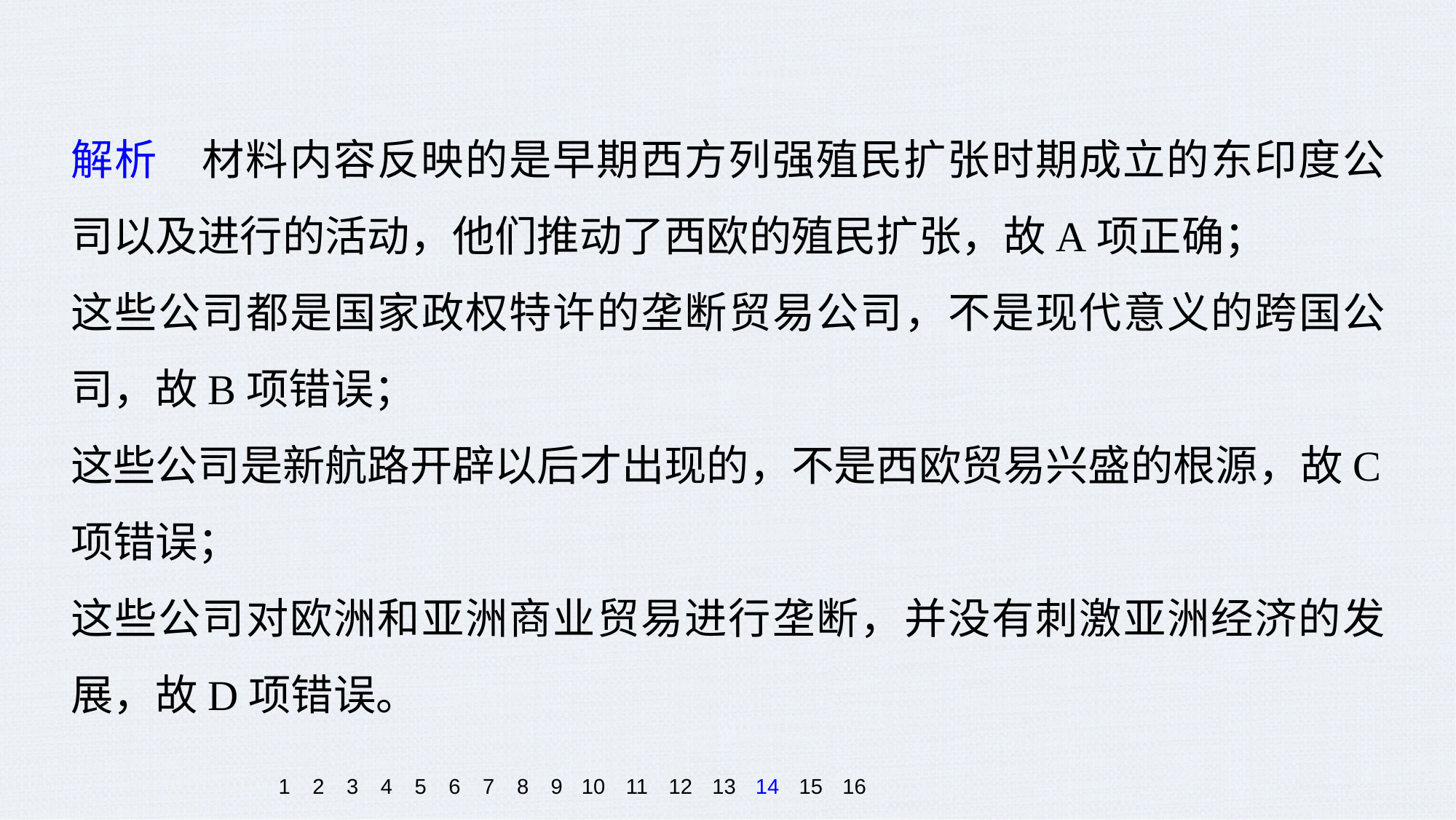

解析　材料内容反映的是早期西方列强殖民扩张时期成立的东印度公司以及进行的活动，他们推动了西欧的殖民扩张，故A项正确；
这些公司都是国家政权特许的垄断贸易公司，不是现代意义的跨国公司，故B项错误；
这些公司是新航路开辟以后才出现的，不是西欧贸易兴盛的根源，故C项错误；
这些公司对欧洲和亚洲商业贸易进行垄断，并没有刺激亚洲经济的发展，故D项错误。
1
2
3
4
5
6
7
8
9
10
11
12
13
14
15
16